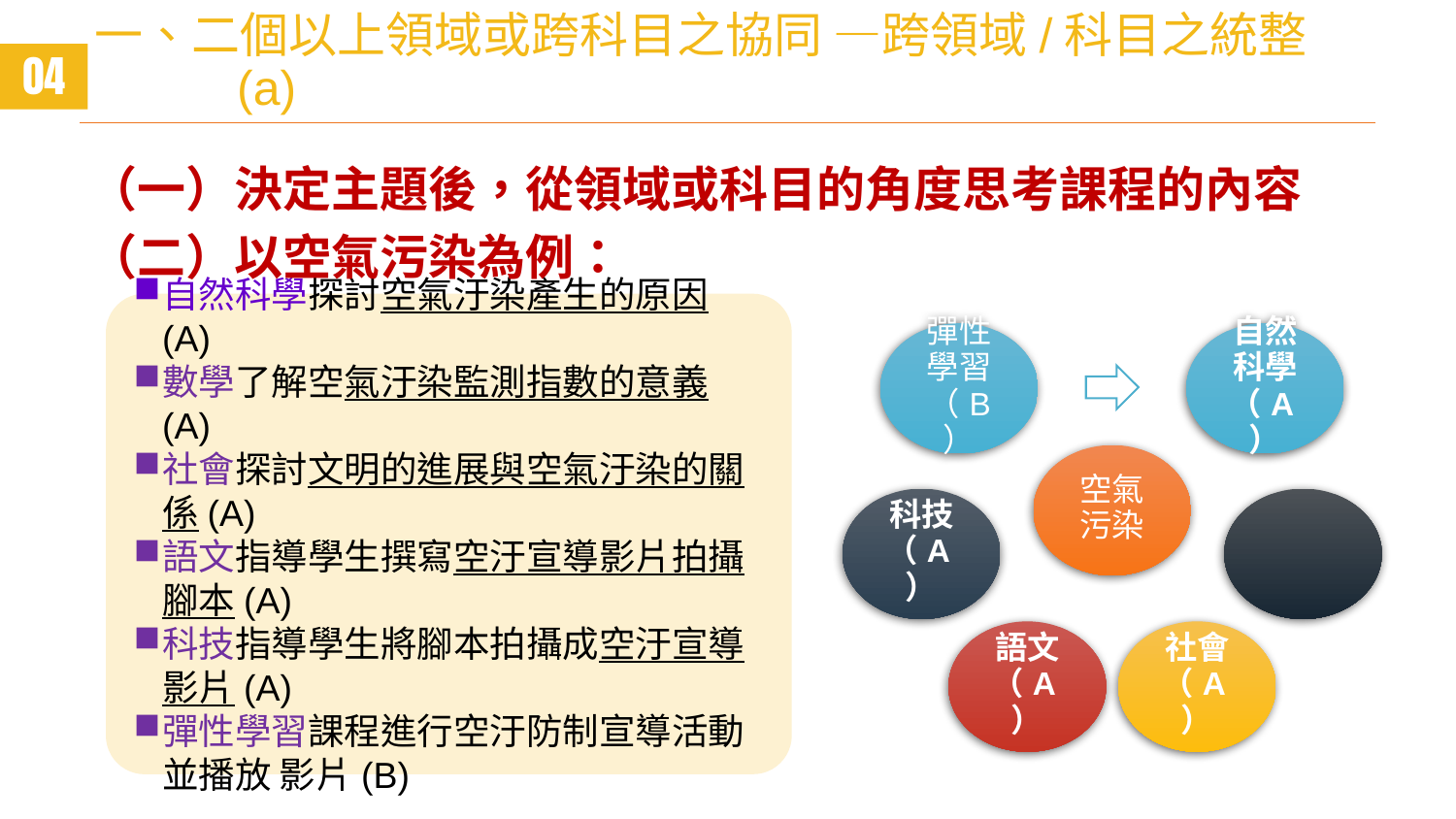

# 一、二個以上領域或跨科目之協同 —跨領域/科目之統整(a)
04
（一）決定主題後，從領域或科目的角度思考課程的內容
（二）以空氣污染為例：
空氣
污染
自然科學（A）
社會（A）
科技（A）
語文（A）
彈性學習（B ）
自然科學探討空氣汙染產生的原因(A)
數學了解空氣汙染監測指數的意義(A)
社會探討文明的進展與空氣汙染的關係(A)
語文指導學生撰寫空汙宣導影片拍攝腳本(A)
科技指導學生將腳本拍攝成空汙宣導影片(A)
彈性學習課程進行空汙防制宣導活動並播放 影片(B)